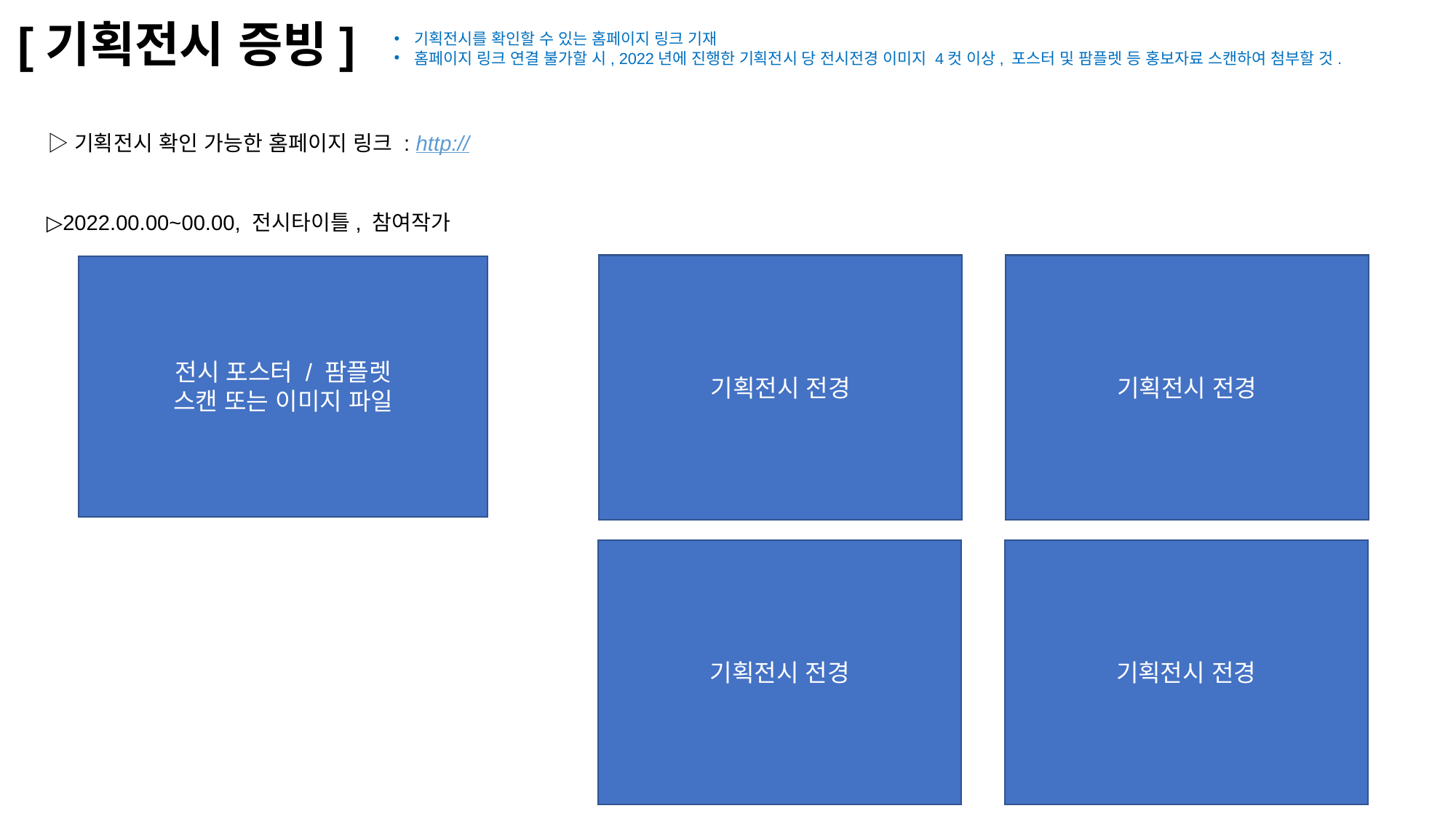

# [기획전시 증빙]
기획전시를 확인할 수 있는 홈페이지 링크 기재
홈페이지 링크 연결 불가할 시, 2022년에 진행한 기획전시 당 전시전경 이미지 4컷 이상, 포스터 및 팜플렛 등 홍보자료 스캔하여 첨부할 것.
▷기획전시 확인 가능한 홈페이지 링크 : http://
▷2022.00.00~00.00, 전시타이틀, 참여작가
기획전시 전경
기획전시 전경
전시 포스터 / 팜플렛
스캔 또는 이미지 파일
기획전시 전경
기획전시 전경